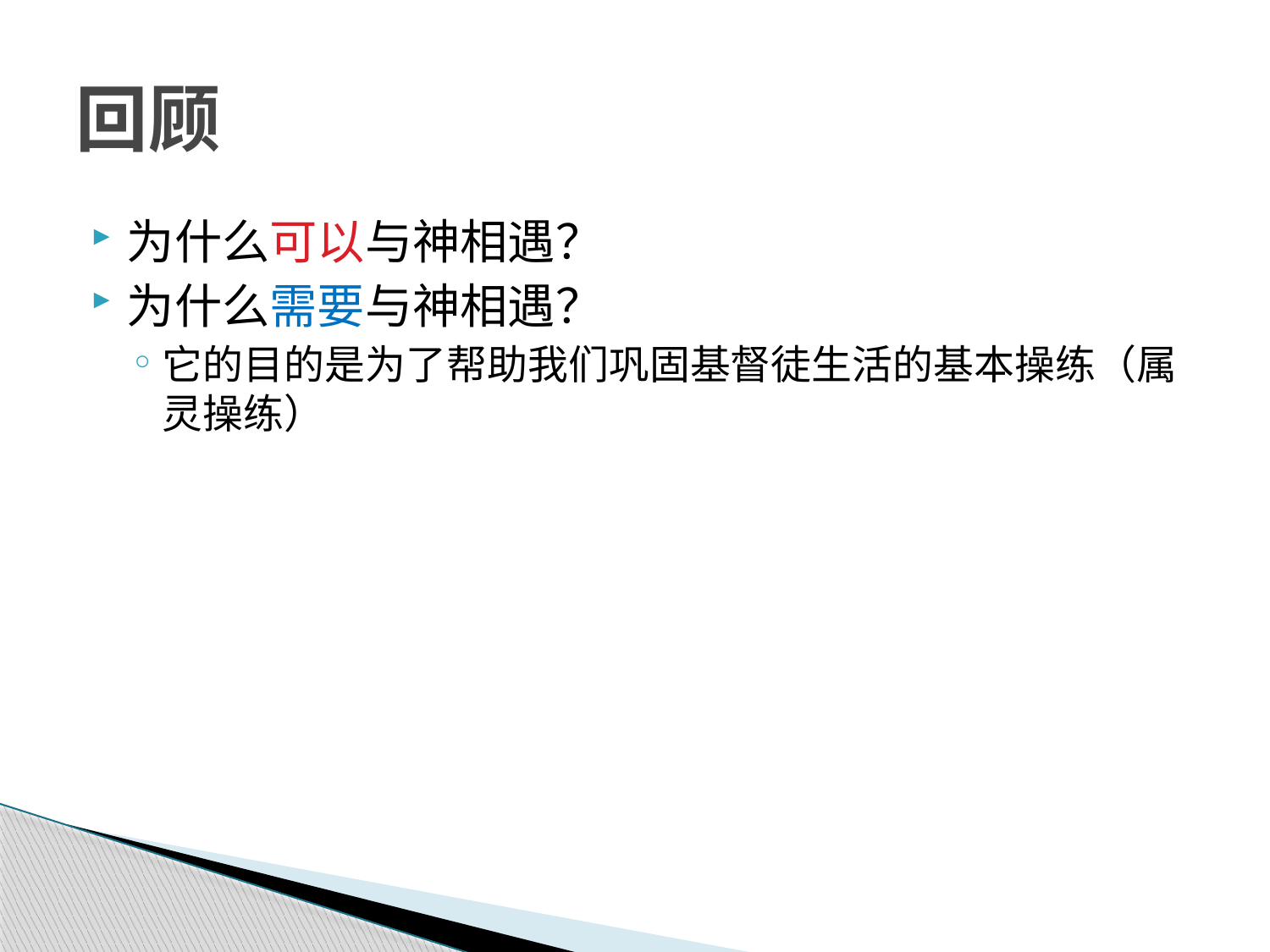

# 回顾
为什么可以与神相遇？
为什么需要与神相遇？
它的目的是为了帮助我们巩固基督徒生活的基本操练（属灵操练）